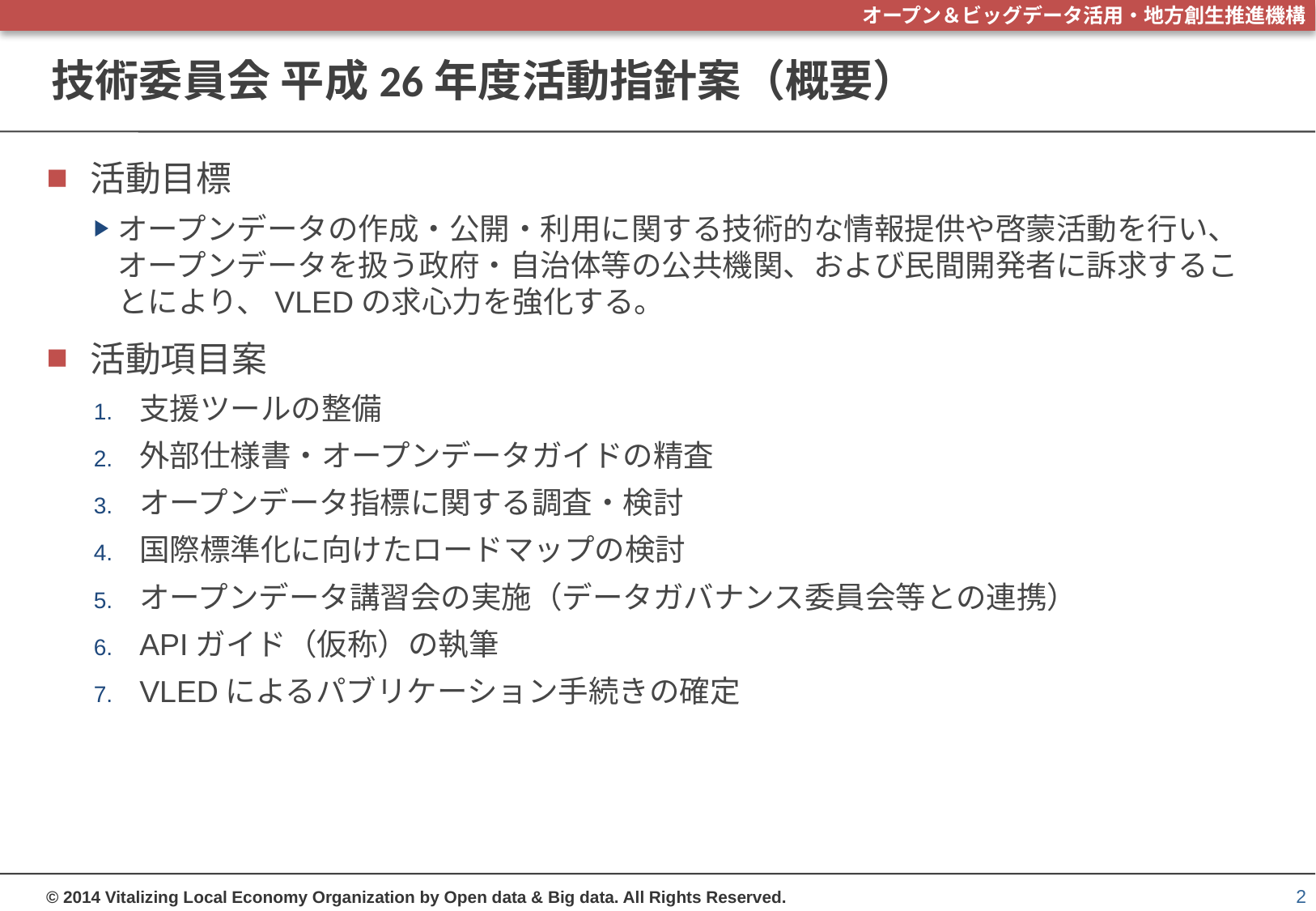

# 技術委員会 平成26年度活動指針案（概要）
活動目標
オープンデータの作成・公開・利用に関する技術的な情報提供や啓蒙活動を行い、オープンデータを扱う政府・自治体等の公共機関、および民間開発者に訴求することにより、VLEDの求心力を強化する。
活動項目案
支援ツールの整備
外部仕様書・オープンデータガイドの精査
オープンデータ指標に関する調査・検討
国際標準化に向けたロードマップの検討
オープンデータ講習会の実施（データガバナンス委員会等との連携）
APIガイド（仮称）の執筆
VLEDによるパブリケーション手続きの確定

2